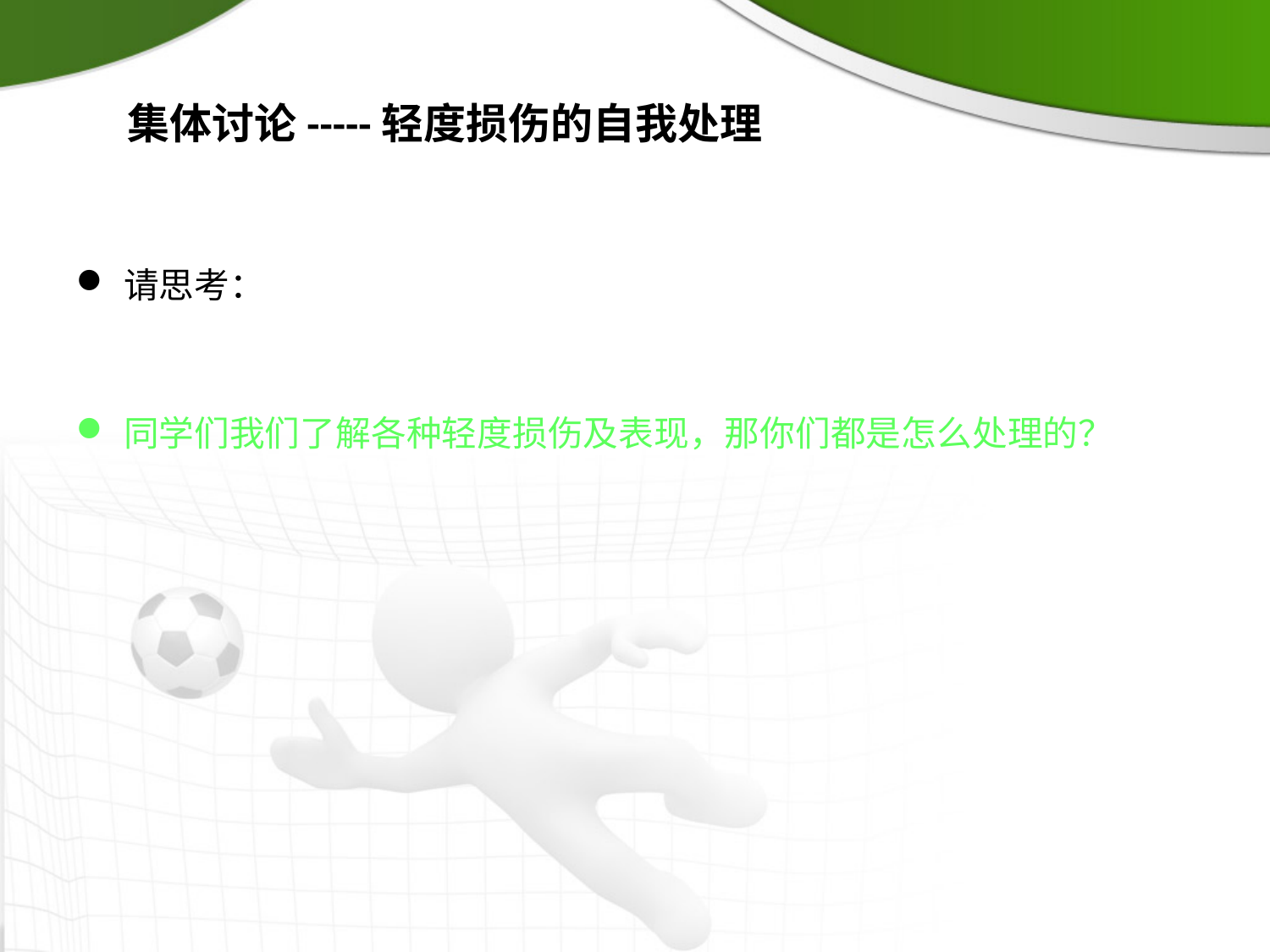

# 集体讨论-----轻度损伤的自我处理

请思考：

同学们我们了解各种轻度损伤及表现，那你们都是怎么处理的？